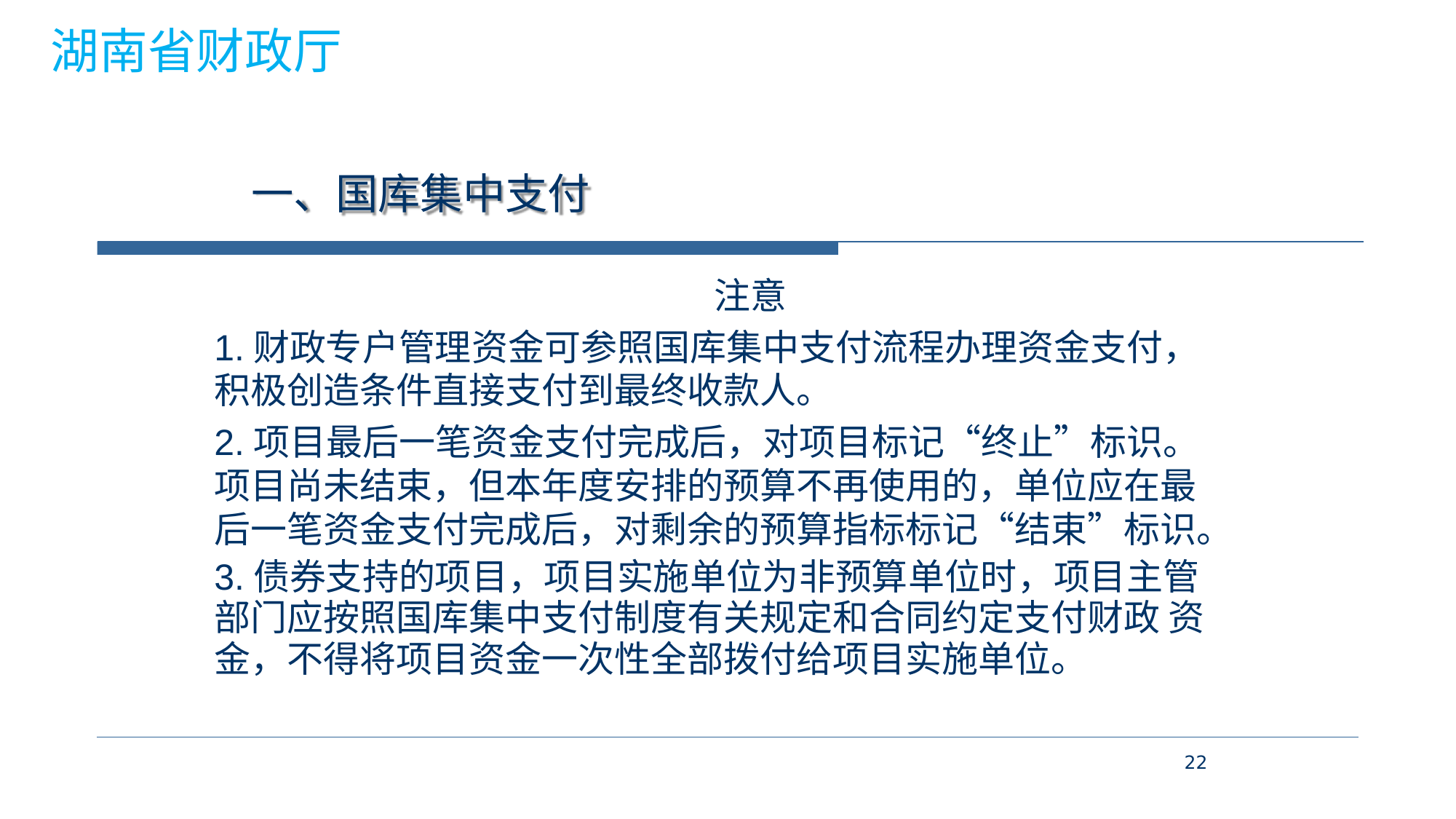

湖南省财政厅

# 一、国库集中支付
注意
1.财政专户管理资金可参照国库集中支付流程办理资金支付，积极创造条件直接支付到最终收款人。
2.项目最后一笔资金支付完成后，对项目标记“终止”标识。项目尚未结束，但本年度安排的预算不再使用的，单位应在最 后一笔资金支付完成后，对剩余的预算指标标记“结束”标识。
3.债券支持的项目，项目实施单位为非预算单位时，项目主管部门应按照国库集中支付制度有关规定和合同约定支付财政 资金，不得将项目资金一次性全部拨付给项目实施单位。

22